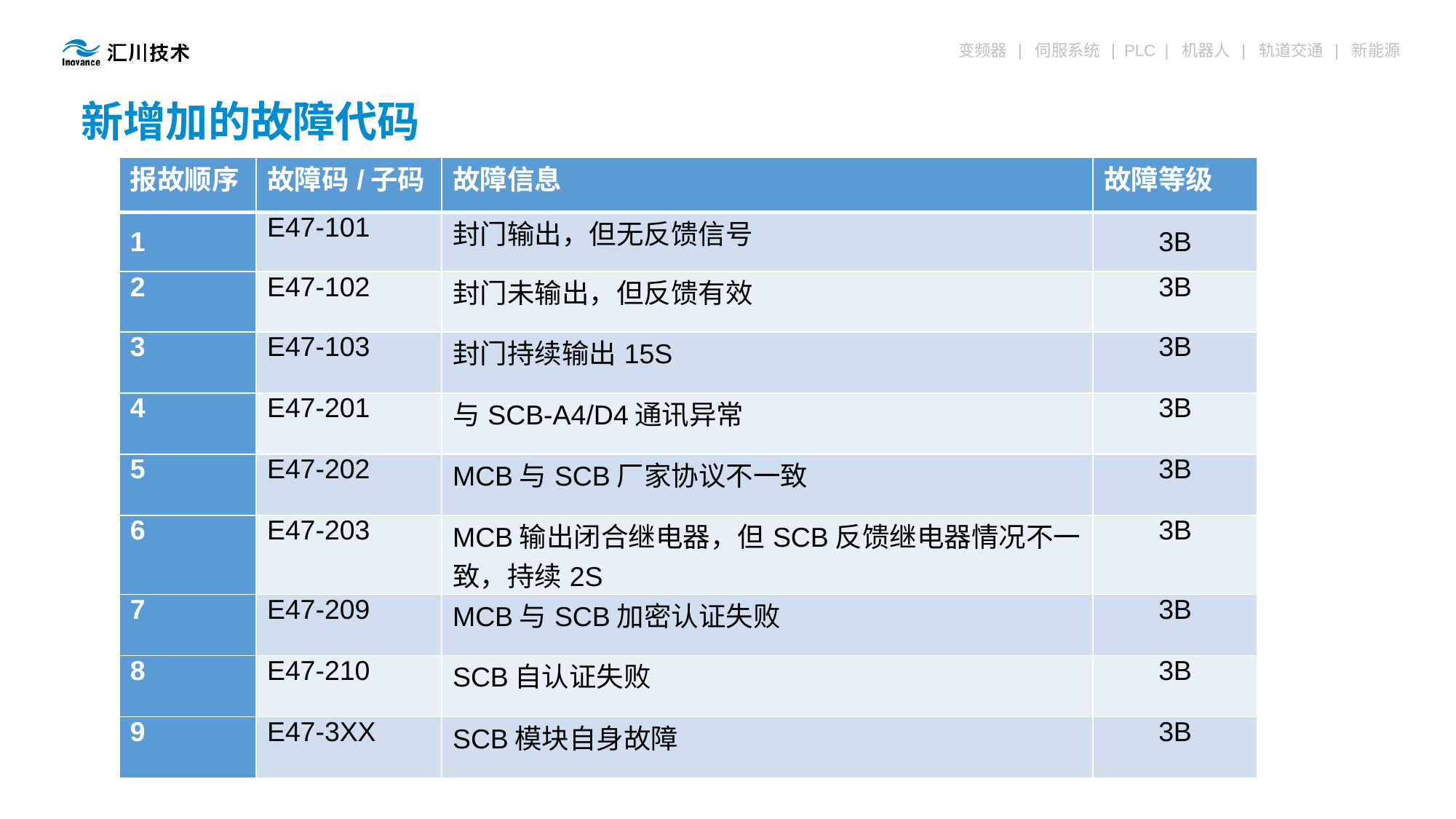

新增加的故障代码
| 报故顺序 | 故障码/子码 | 故障信息 | 故障等级 |
| --- | --- | --- | --- |
| 1 | E47-101 | 封门输出，但无反馈信号 | 3B |
| 2 | E47-102 | 封门未输出，但反馈有效 | 3B |
| 3 | E47-103 | 封门持续输出15S | 3B |
| 4 | E47-201 | 与SCB-A4/D4通讯异常 | 3B |
| 5 | E47-202 | MCB与SCB厂家协议不一致 | 3B |
| 6 | E47-203 | MCB输出闭合继电器，但SCB反馈继电器情况不一致，持续2S | 3B |
| 7 | E47-209 | MCB与SCB加密认证失败 | 3B |
| 8 | E47-210 | SCB自认证失败 | 3B |
| 9 | E47-3XX | SCB模块自身故障 | 3B |